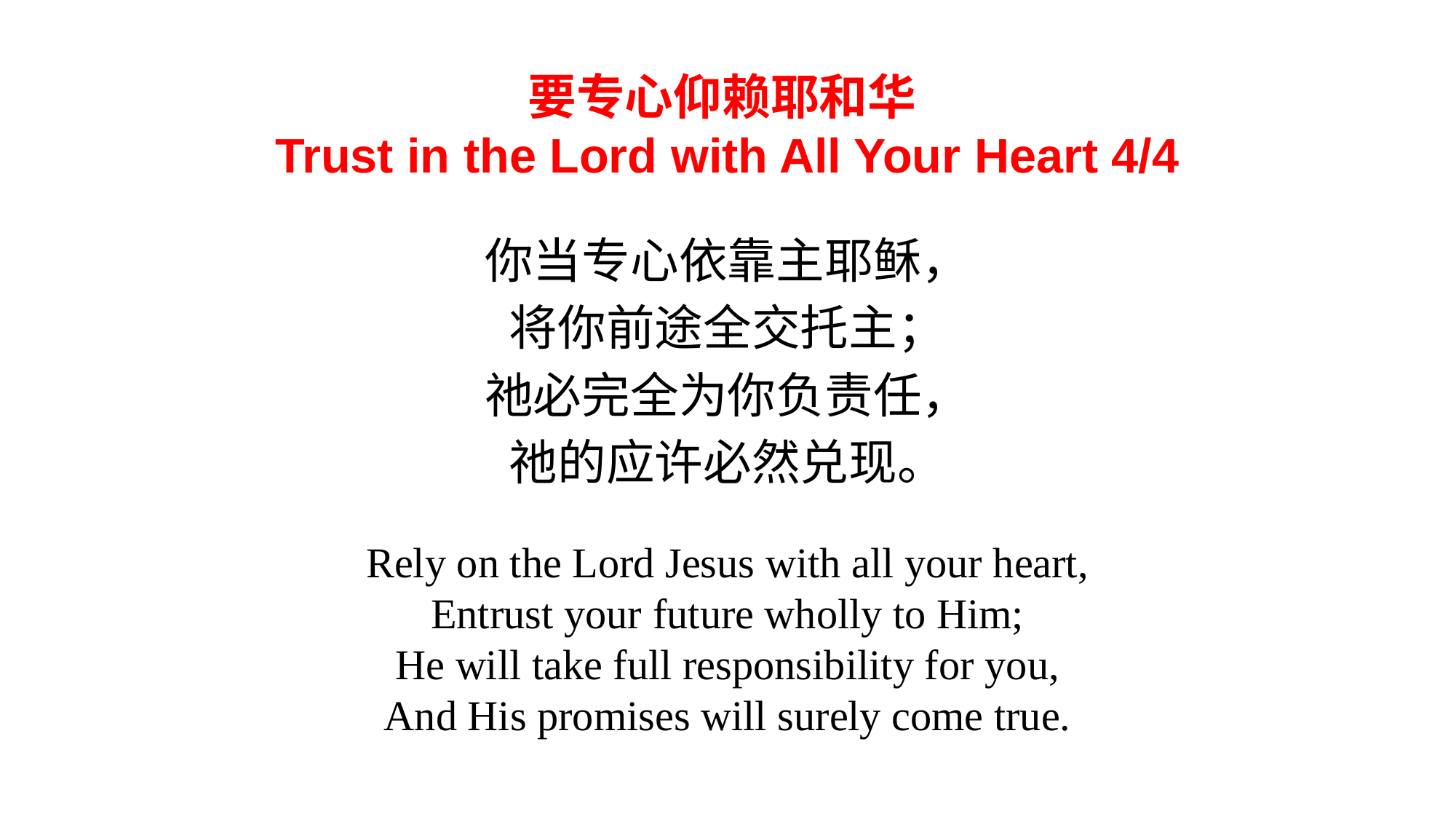

要专心仰赖耶和华
Trust in the Lord with All Your Heart 4/4
你当专心依靠主耶稣，
将你前途全交托主；
祂必完全为你负责任，
祂的应许必然兑现。

Rely on the Lord Jesus with all your heart,
Entrust your future wholly to Him;
He will take full responsibility for you,
And His promises will surely come true.